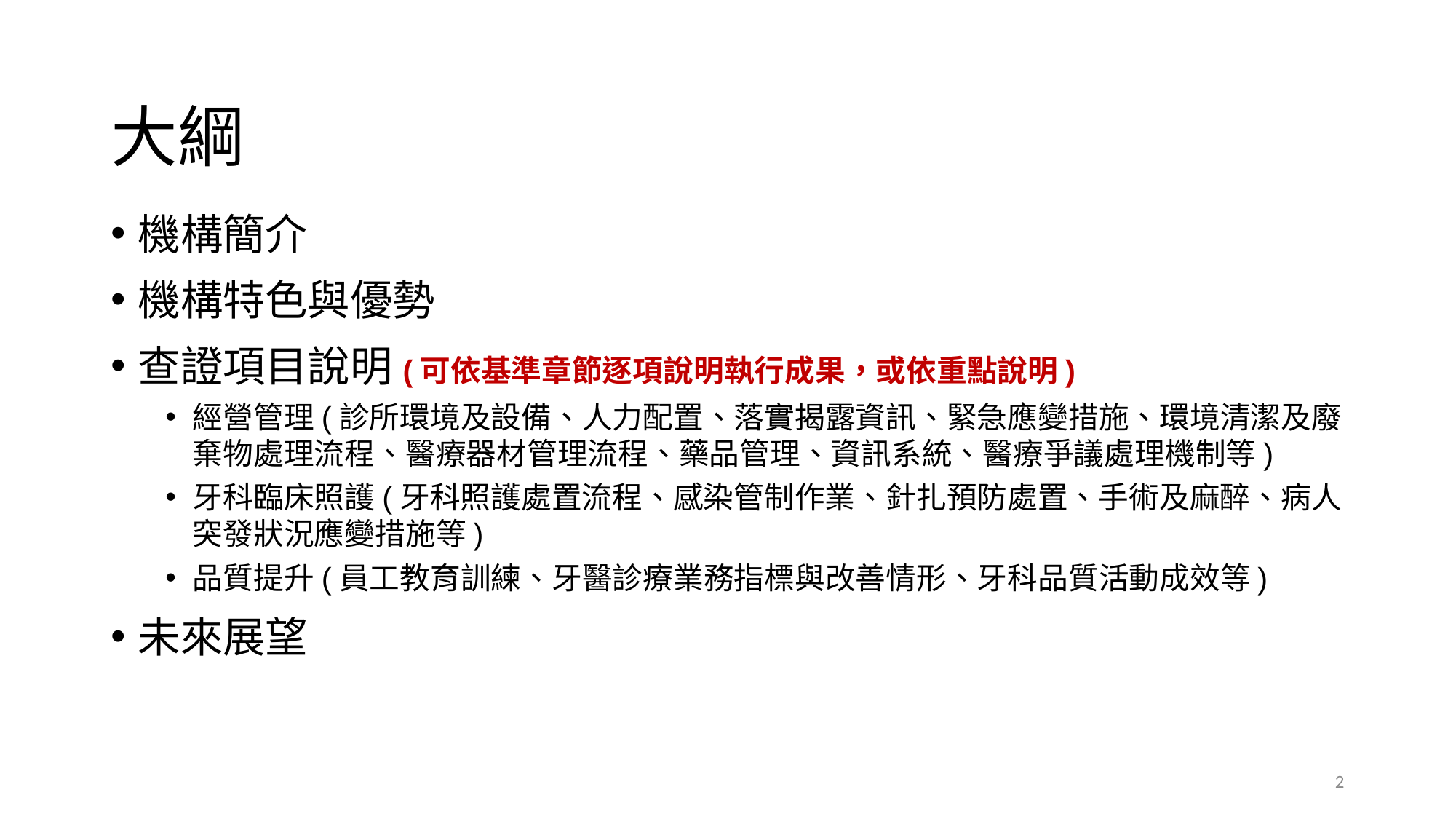

# 大綱
機構簡介
機構特色與優勢
查證項目說明(可依基準章節逐項說明執行成果，或依重點說明)
經營管理(診所環境及設備、人力配置、落實揭露資訊、緊急應變措施、環境清潔及廢棄物處理流程、醫療器材管理流程、藥品管理、資訊系統、醫療爭議處理機制等)
牙科臨床照護(牙科照護處置流程、感染管制作業、針扎預防處置、手術及麻醉、病人突發狀況應變措施等)
品質提升(員工教育訓練、牙醫診療業務指標與改善情形、牙科品質活動成效等)
未來展望

2